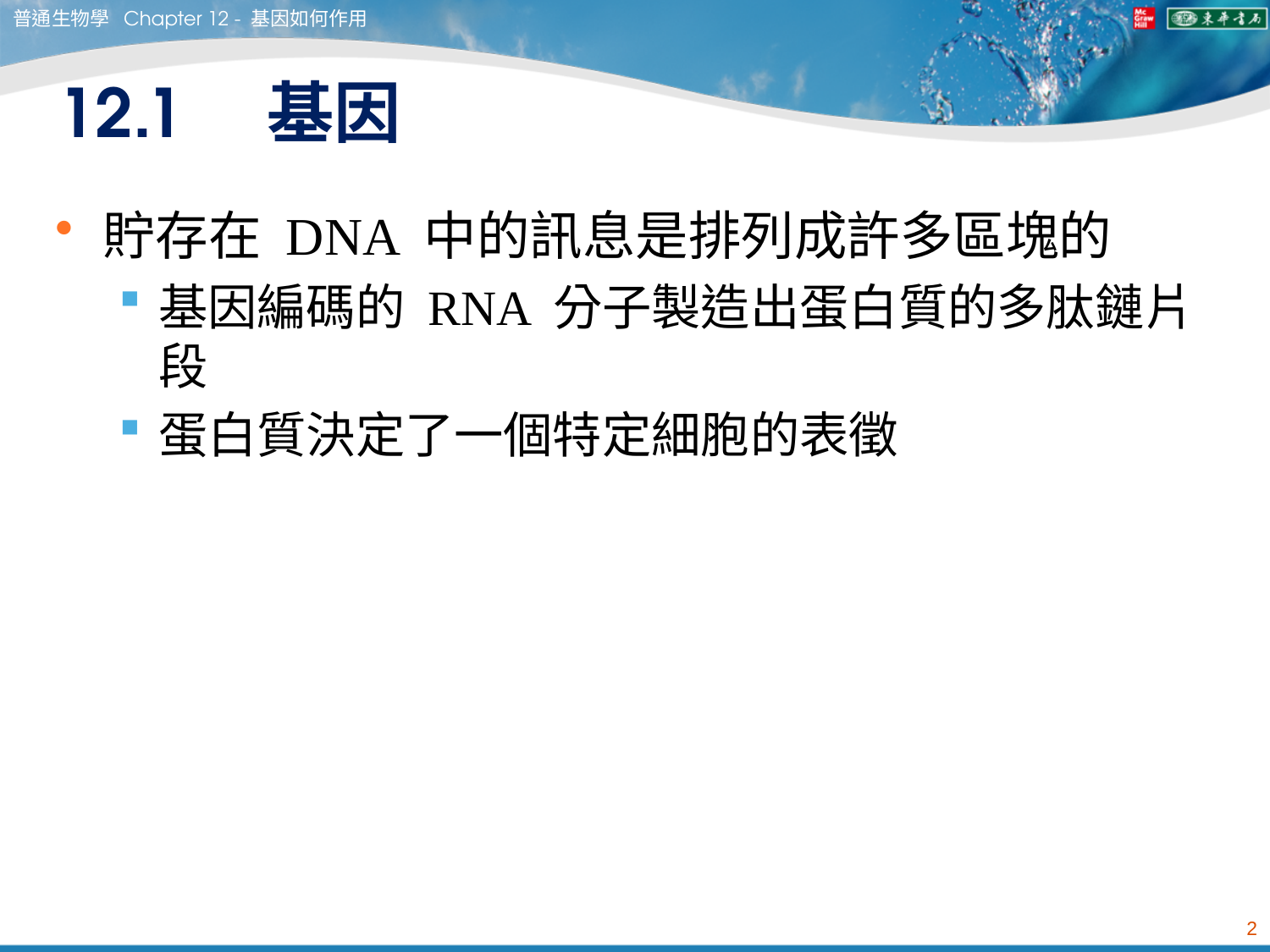

普通生物學  Chapter 12 - 基因如何作用
# 12.1　基因
貯存在 DNA 中的訊息是排列成許多區塊的
基因編碼的 RNA 分子製造出蛋白質的多肽鏈片段
蛋白質決定了一個特定細胞的表徵
2